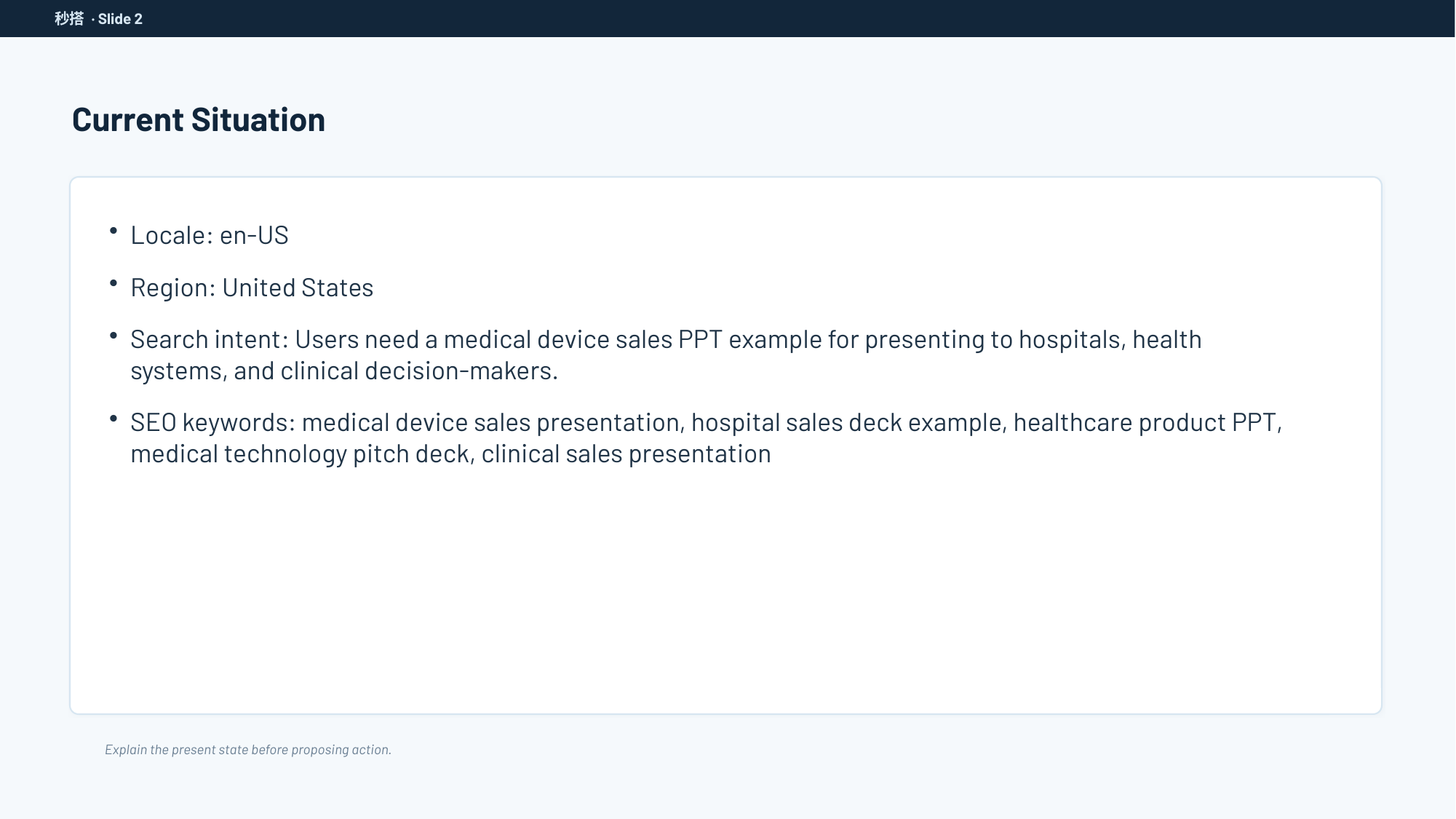

秒搭 · Slide 2
Current Situation

Locale: en-US
Region: United States
Search intent: Users need a medical device sales PPT example for presenting to hospitals, health systems, and clinical decision-makers.
SEO keywords: medical device sales presentation, hospital sales deck example, healthcare product PPT, medical technology pitch deck, clinical sales presentation
Explain the present state before proposing action.